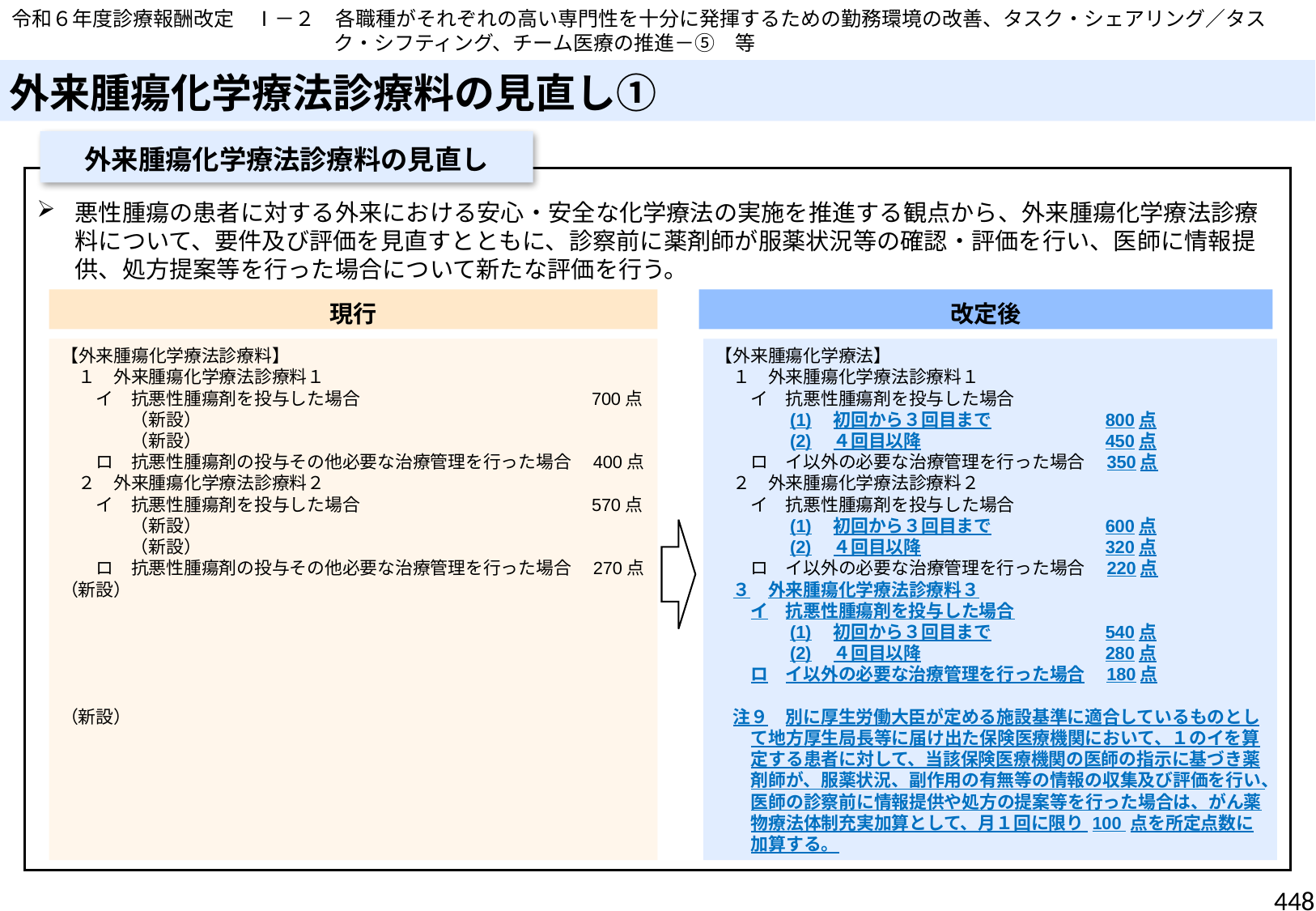

令和６年度診療報酬改定　Ⅰ－２　各職種がそれぞれの高い専門性を十分に発揮するための勤務環境の改善、タスク・シェアリング／タスク・シフティング、チーム医療の推進－⑤　等
# 外来腫瘍化学療法診療料の見直し①
外来腫瘍化学療法診療料の見直し

悪性腫瘍の患者に対する外来における安心・安全な化学療法の実施を推進する観点から、外来腫瘍化学療法診療料について、要件及び評価を見直すとともに、診察前に薬剤師が服薬状況等の確認・評価を行い、医師に情報提供、処方提案等を行った場合について新たな評価を行う。

現行
改定後
【外来腫瘍化学療法】
　１　外来腫瘍化学療法診療料１
　　イ　抗悪性腫瘍剤を投与した場合
　　　　(1)　初回から３回目まで	 　800点
　　　　(2)　４回目以降		　 450点
　　ロ　イ以外の必要な治療管理を行った場合　350点
　２　外来腫瘍化学療法診療料２
　　イ　抗悪性腫瘍剤を投与した場合
　　　　(1)　初回から３回目まで	　 600点
　　　　(2)　４回目以降		　 320点
　　ロ　イ以外の必要な治療管理を行った場合　220点
　３　外来腫瘍化学療法診療料３
　　イ　抗悪性腫瘍剤を投与した場合
　　　　(1)　初回から３回目まで	 　540点
　　　　(2)　４回目以降		　 280点
　　ロ　イ以外の必要な治療管理を行った場合　180点

　注９　別に厚生労働大臣が定める施設基準に適合しているものとして地方厚生局長等に届け出た保険医療機関において、１のイを算定する患者に対して、当該保険医療機関の医師の指示に基づき薬剤師が、服薬状況、副作用の有無等の情報の収集及び評価を行い、医師の診察前に情報提供や処方の提案等を行った場合は、がん薬物療法体制充実加算として、月１回に限り 100 点を所定点数に加算する。
【外来腫瘍化学療法診療料】
　１　外来腫瘍化学療法診療料１
　　イ　抗悪性腫瘍剤を投与した場合	　　　　　　　　　 700点
　　　　（新設）
　　　　（新設）
　　ロ　抗悪性腫瘍剤の投与その他必要な治療管理を行った場合　400点
　２　外来腫瘍化学療法診療料２
　　イ　抗悪性腫瘍剤を投与した場合	　　　　　　　　　 570点
　　　　（新設）
　　　　（新設）
　　ロ　抗悪性腫瘍剤の投与その他必要な治療管理を行った場合　270点
（新設）

（新設）

448